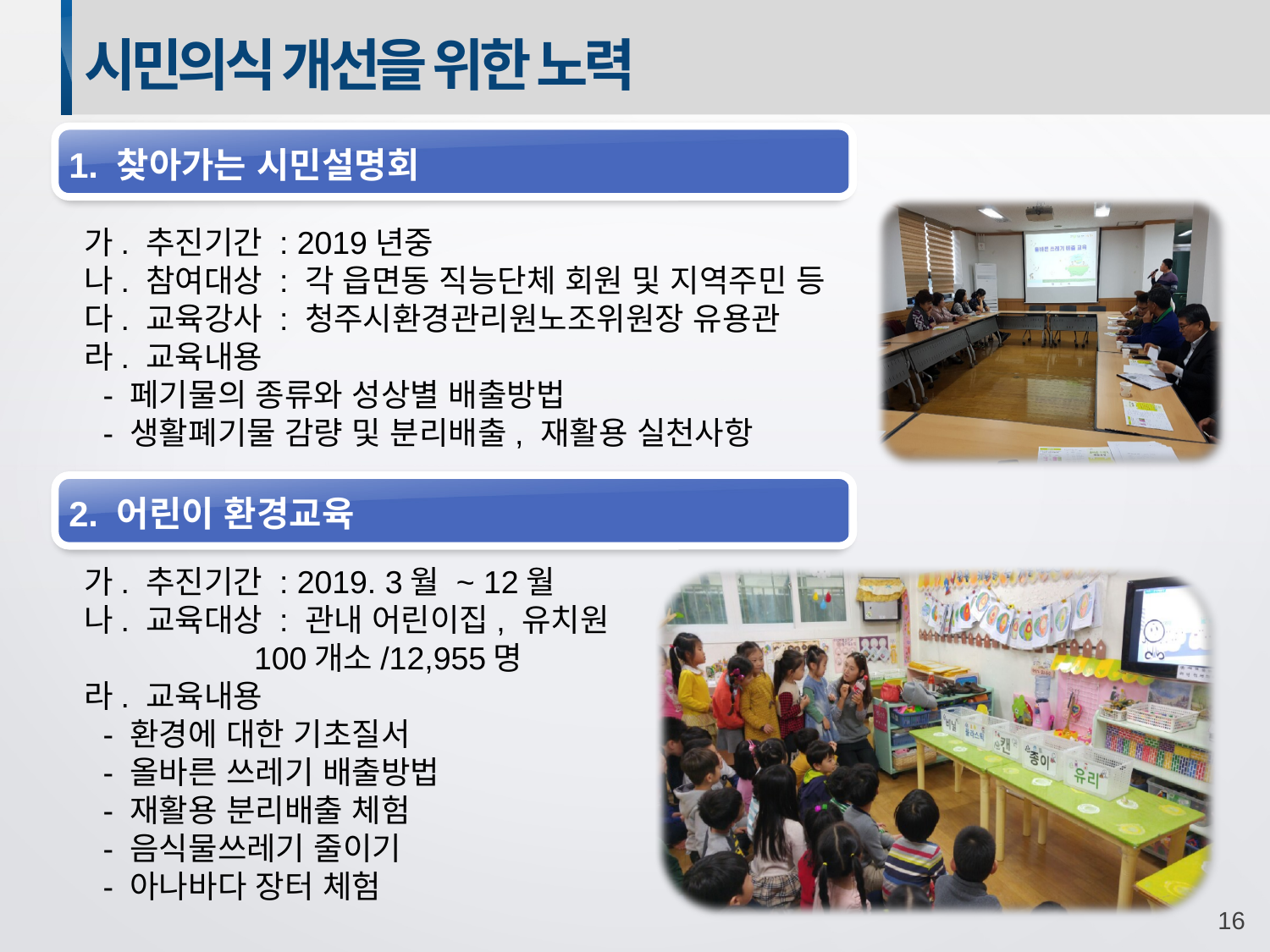

시민의식 개선을 위한 노력
 1. 찾아가는 시민설명회

 가. 추진기간 : 2019년중
 나. 참여대상 : 각 읍면동 직능단체 회원 및 지역주민 등
 다. 교육강사 : 청주시환경관리원노조위원장 유용관
 라. 교육내용
    - 페기물의 종류와 성상별 배출방법
    - 생활폐기물 감량 및 분리배출, 재활용 실천사항
 2. 어린이 환경교육
 가. 추진기간 : 2019. 3월 ~ 12월
 나. 교육대상 : 관내 어린이집, 유치원
                     100개소/12,955명
 라. 교육내용
    - 환경에 대한 기초질서
    - 올바른 쓰레기 배출방법
    - 재활용 분리배출 체험
    - 음식물쓰레기 줄이기
    - 아나바다 장터 체험